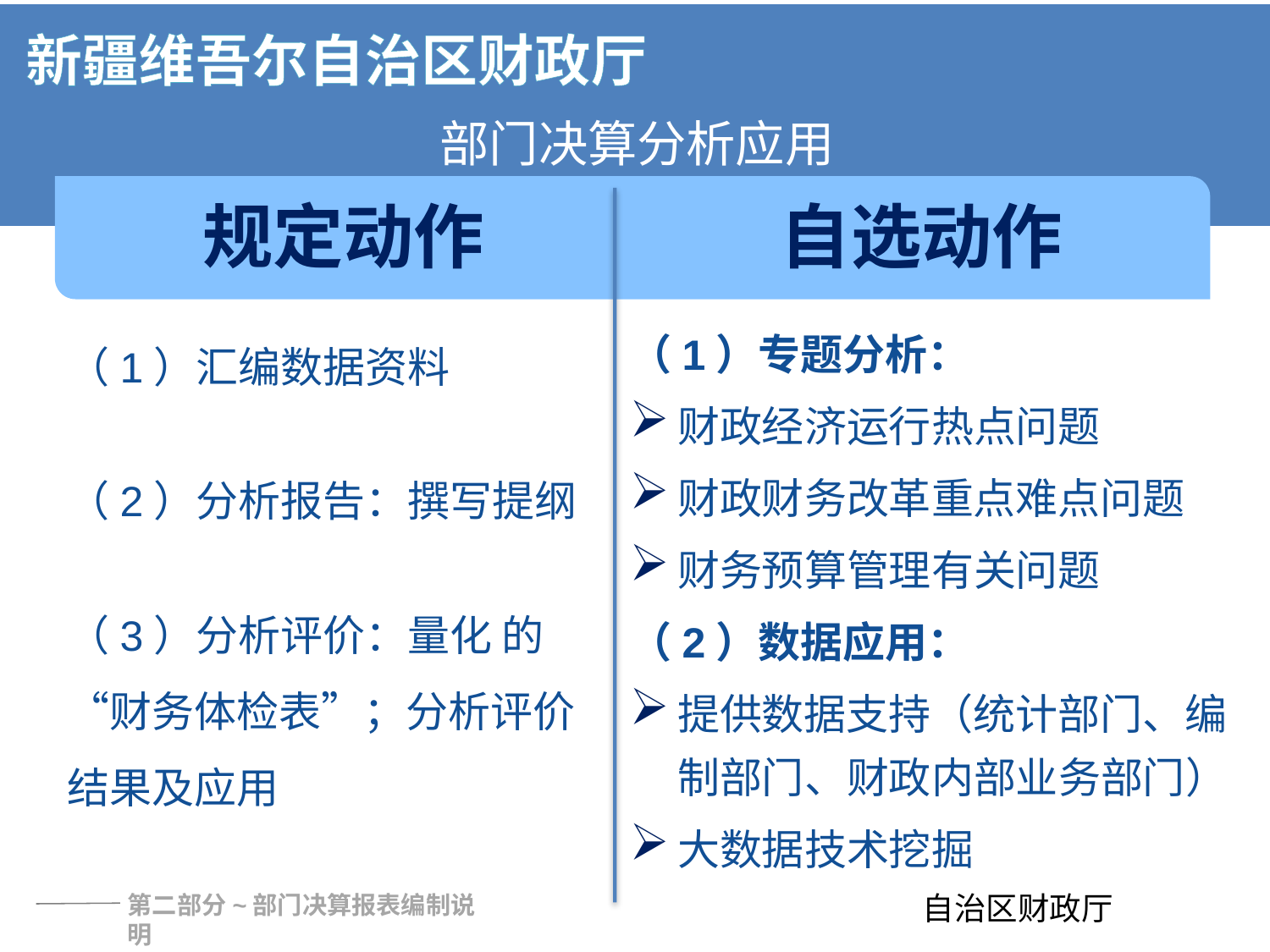

规定动作
自选动作

（1）汇编数据资料

（2）分析报告：撰写提纲

（3）分析评价：量化 的“财务体检表”；分析评价结果及应用
（1）专题分析：
财政经济运行热点问题
财政财务改革重点难点问题
财务预算管理有关问题
（2）数据应用：
提供数据支持（统计部门、编制部门、财政内部业务部门）
大数据技术挖掘
115